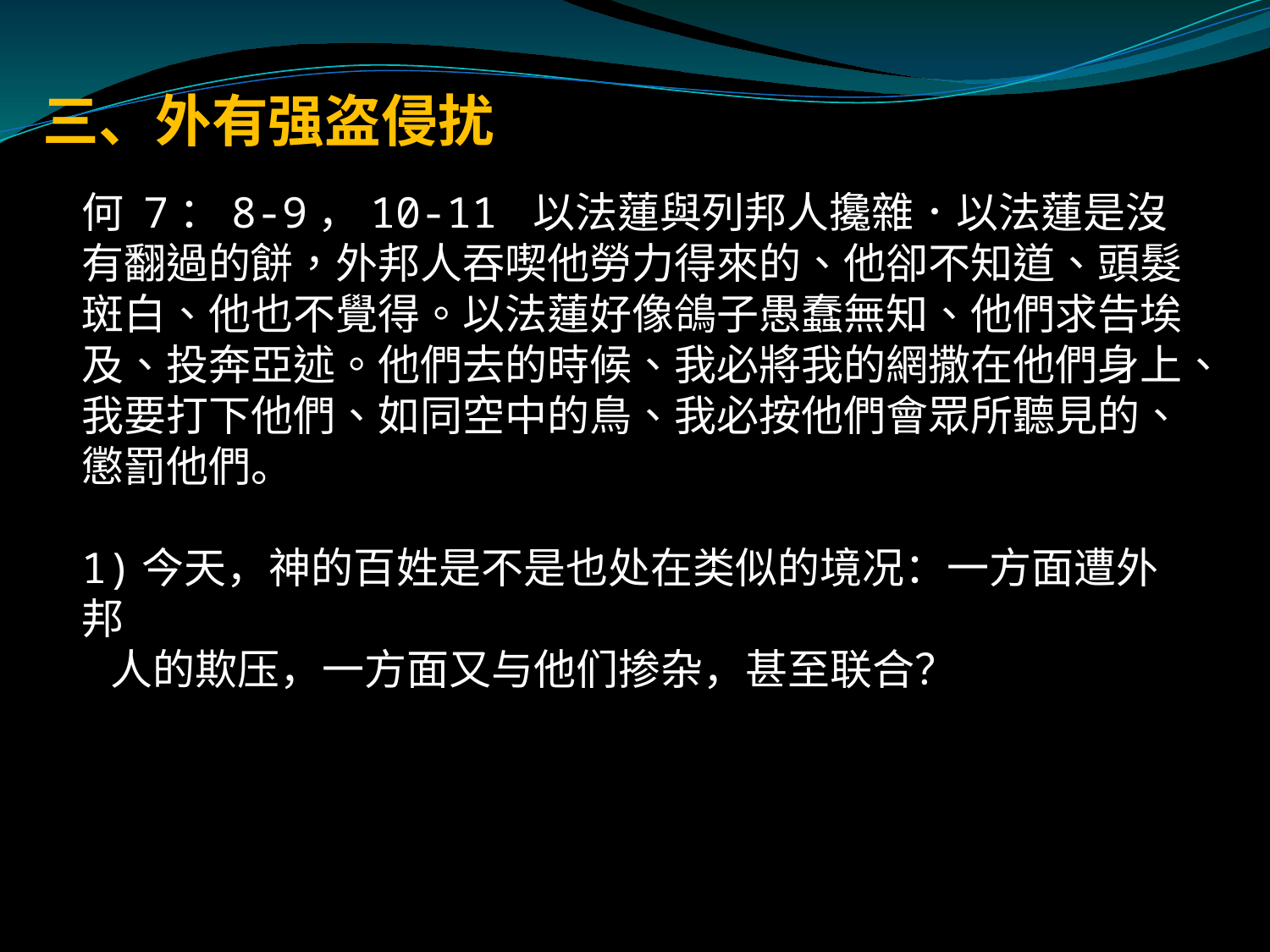

# 三、外有强盗侵扰
何 7：8-9，10-11 以法蓮與列邦人攙雜．以法蓮是沒有翻過的餅，外邦人吞喫他勞力得來的、他卻不知道、頭髮斑白、他也不覺得。以法蓮好像鴿子愚蠢無知、他們求告埃及、投奔亞述。他們去的時候、我必將我的網撒在他們身上、我要打下他們、如同空中的鳥、我必按他們會眾所聽見的、懲罰他們。

1)今天，神的百姓是不是也处在类似的境况：一方面遭外邦
  人的欺压，一方面又与他们掺杂，甚至联合？